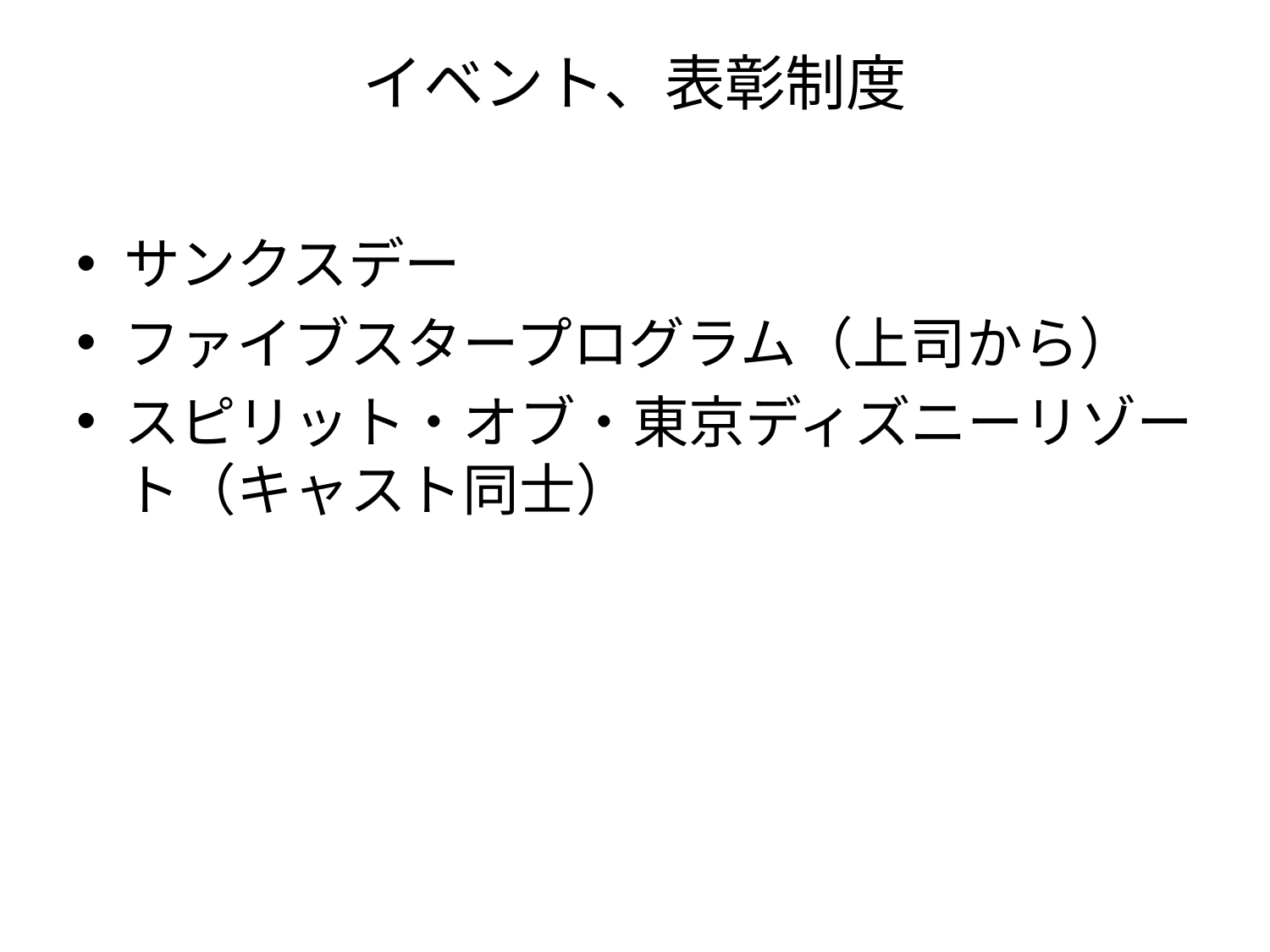

# イベント、表彰制度
サンクスデー
ファイブスタープログラム（上司から）
スピリット・オブ・東京ディズニーリゾート（キャスト同士）